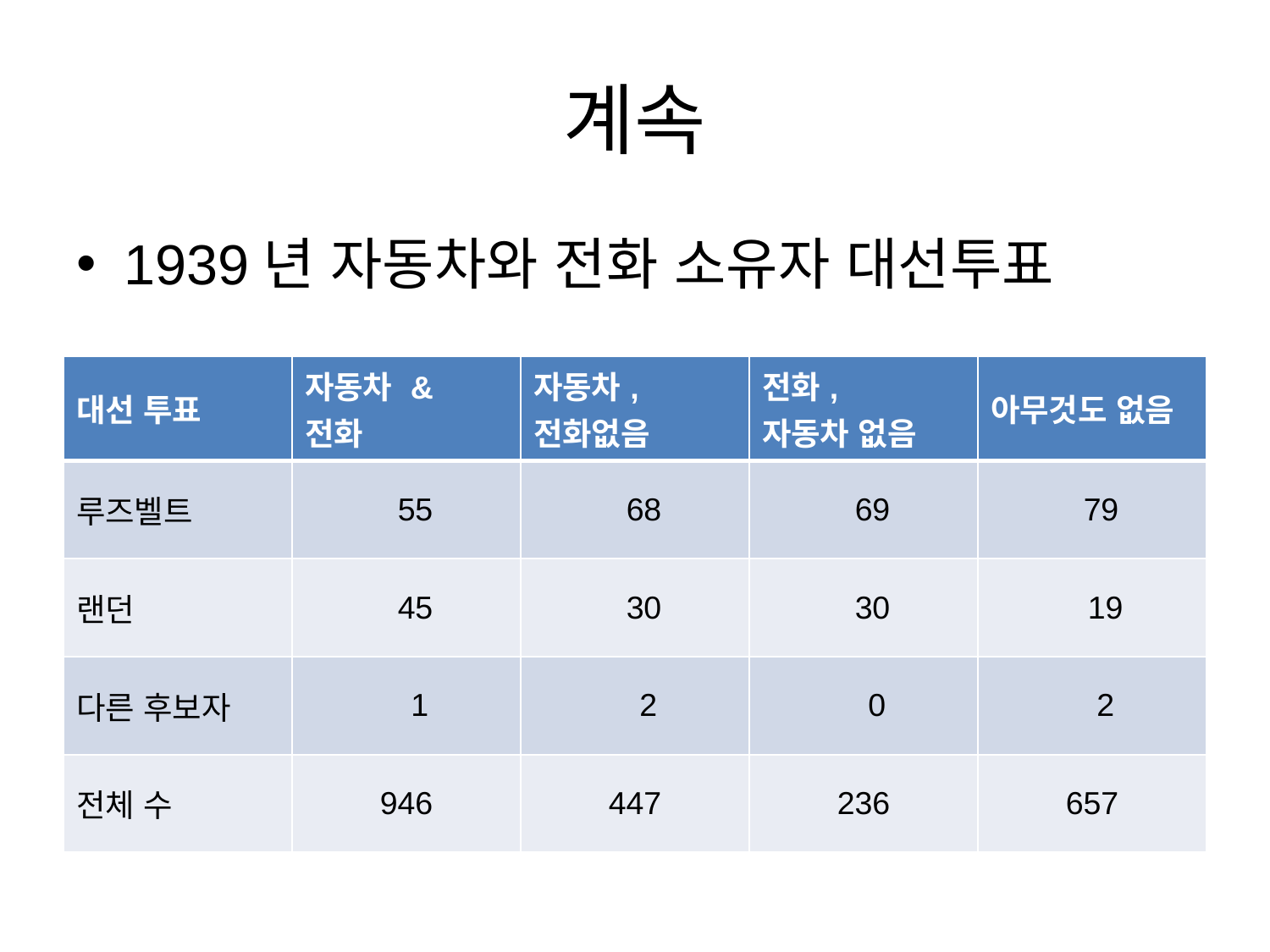

# 계속
1939년 자동차와 전화 소유자 대선투표

| 대선 투표 | 자동차 & 전화 | 자동차, 전화없음 | 전화, 자동차 없음 | 아무것도 없음 |
| --- | --- | --- | --- | --- |
| 루즈벨트 | 55 | 68 | 69 | 79 |
| 랜던 | 45 | 30 | 30 | 19 |
| 다른 후보자 | 1 | 2 | 0 | 2 |
| 전체 수 | 946 | 447 | 236 | 657 |